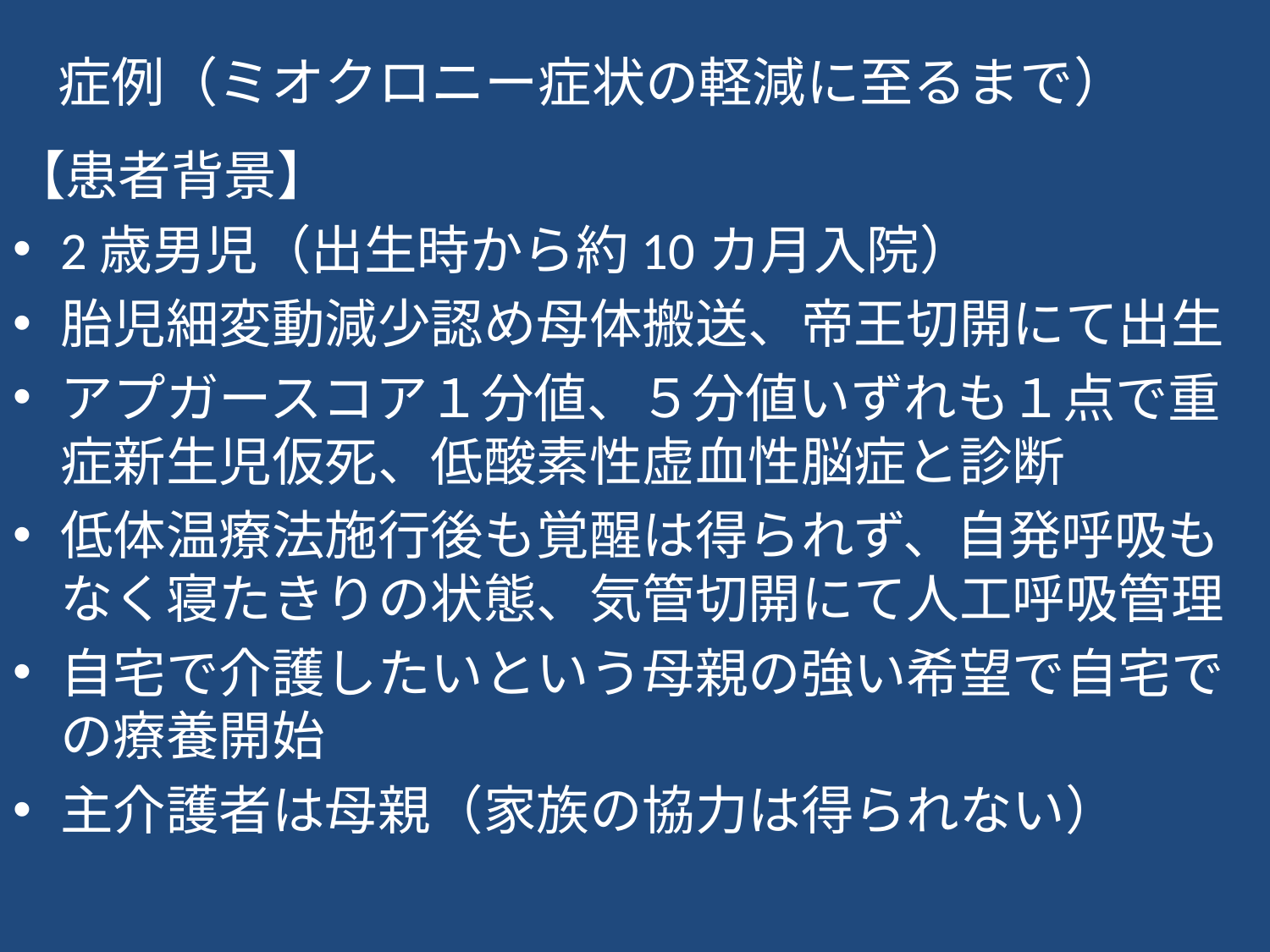

# 症例（ミオクロニー症状の軽減に至るまで）
【患者背景】
2歳男児（出生時から約10カ月入院）
胎児細変動減少認め母体搬送、帝王切開にて出生
アプガースコア１分値、５分値いずれも１点で重症新生児仮死、低酸素性虚血性脳症と診断
低体温療法施行後も覚醒は得られず、自発呼吸もなく寝たきりの状態、気管切開にて人工呼吸管理
自宅で介護したいという母親の強い希望で自宅での療養開始
主介護者は母親（家族の協力は得られない）